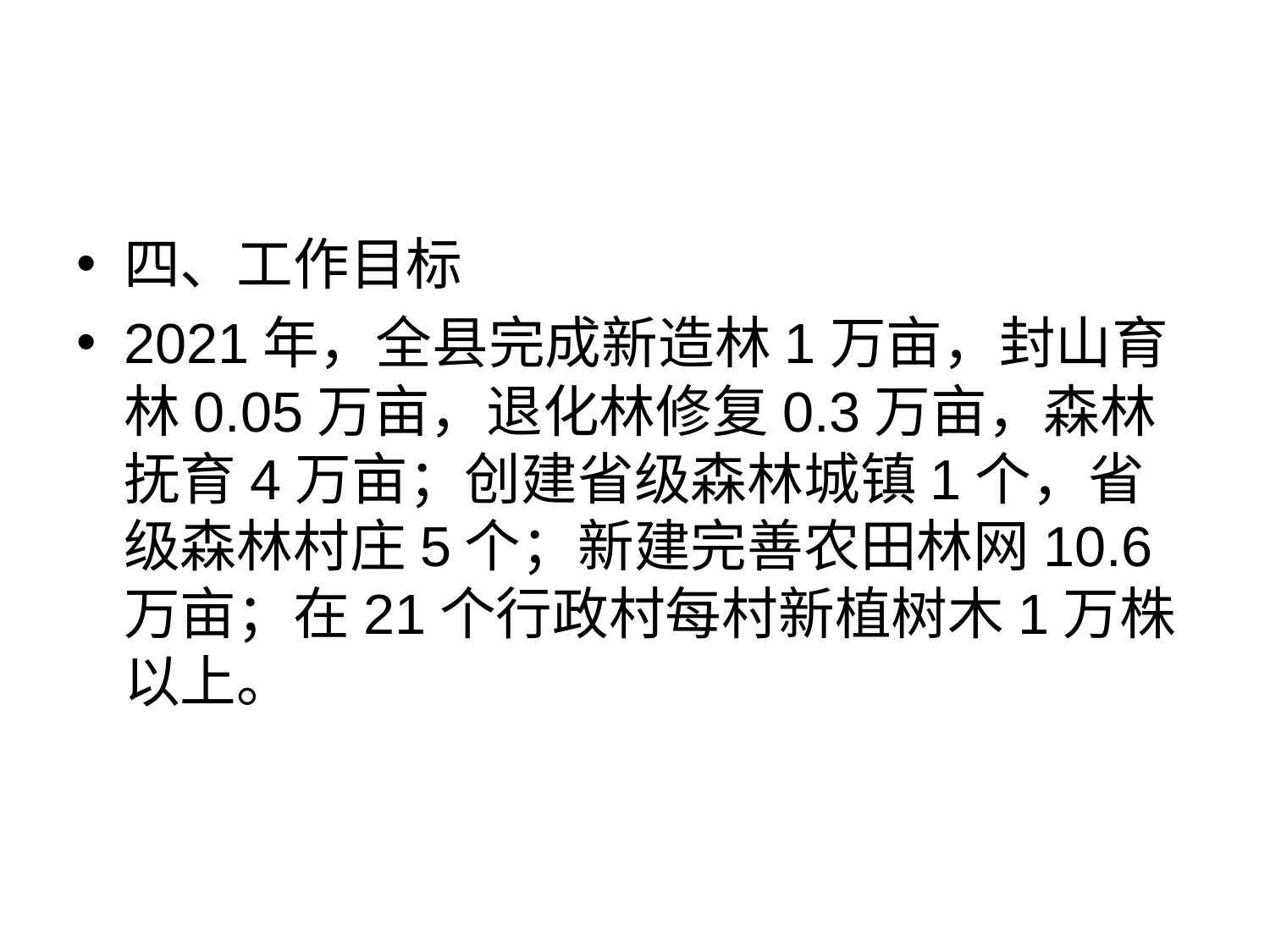

#
四、工作目标
2021年，全县完成新造林1万亩，封山育林0.05万亩，退化林修复0.3万亩，森林抚育4万亩；创建省级森林城镇1个，省级森林村庄5个；新建完善农田林网10.6万亩；在21个行政村每村新植树木1万株以上。